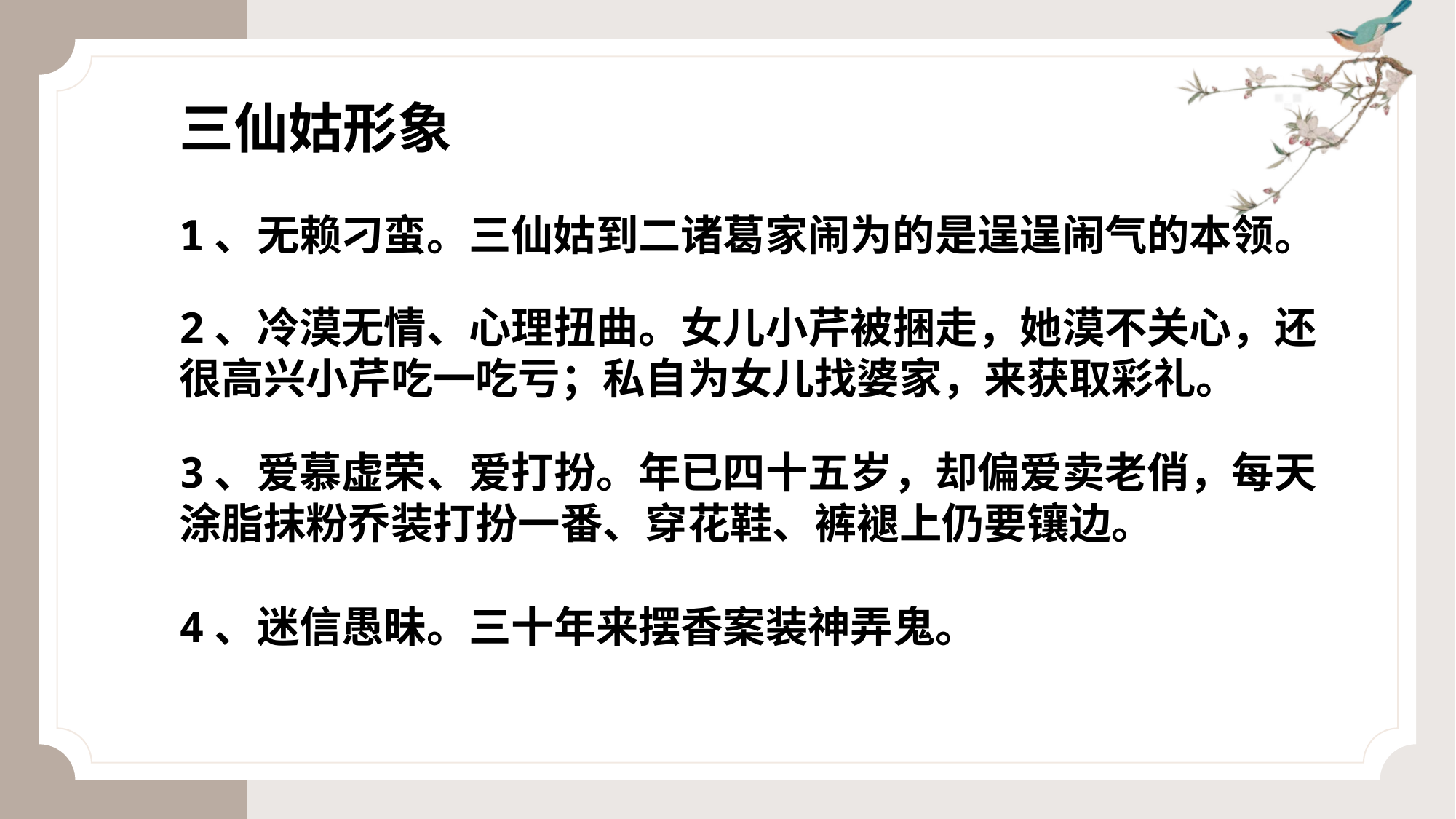

三仙姑形象
1、无赖刁蛮。三仙姑到二诸葛家闹为的是逞逞闹气的本领。

2、冷漠无情、心理扭曲。女儿小芹被捆走，她漠不关心，还很高兴小芹吃一吃亏；私自为女儿找婆家，来获取彩礼。
3、爱慕虚荣、爱打扮。年已四十五岁，却偏爱卖老俏，每天涂脂抹粉乔装打扮一番、穿花鞋、裤褪上仍要镶边。

4、迷信愚昧。三十年来摆香案装神弄鬼。